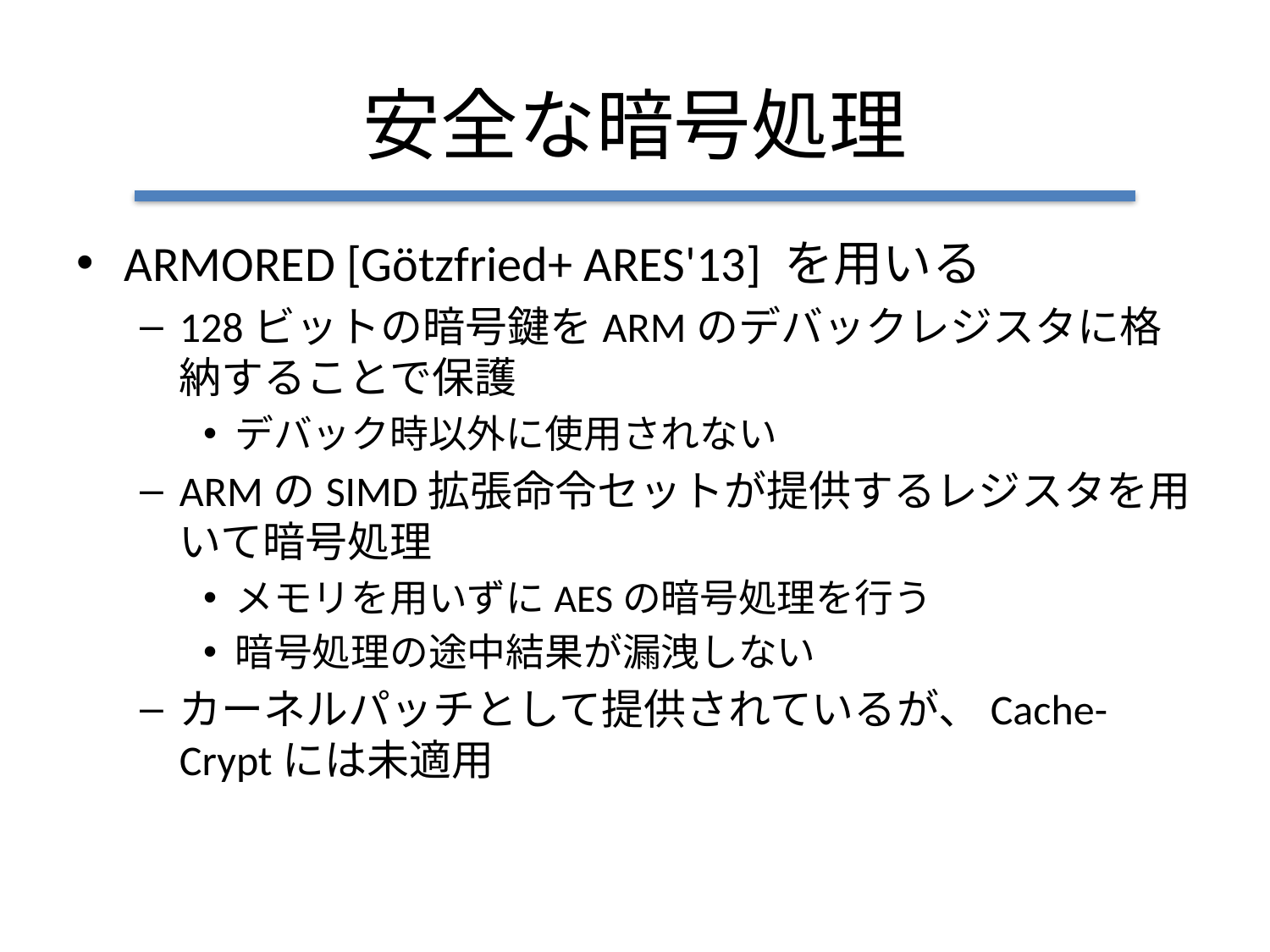

# 安全な暗号処理
ARMORED [Götzfried+ ARES'13] を用いる
128ビットの暗号鍵をARMのデバックレジスタに格納することで保護
デバック時以外に使用されない
ARMのSIMD拡張命令セットが提供するレジスタを用いて暗号処理
メモリを用いずにAESの暗号処理を行う
暗号処理の途中結果が漏洩しない
カーネルパッチとして提供されているが、Cache-Cryptには未適用